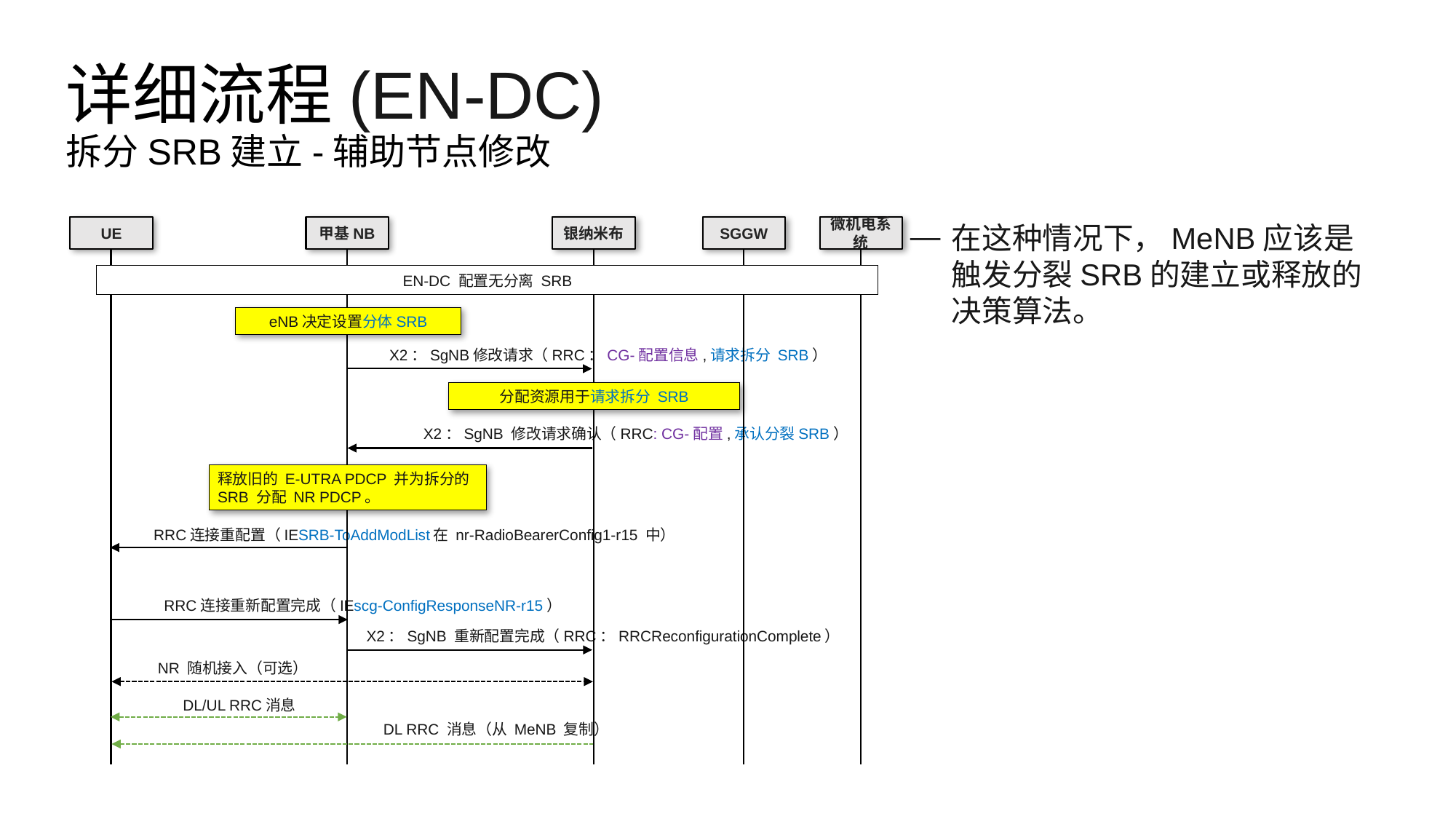

# 详细流程(EN-DC) 拆分SRB建立-辅助节点修改
在这种情况下，MeNB应该是触发分裂SRB的建立或释放的决策算法。
UE
甲基NB
银纳米布
SGGW
微机电系统
EN-DC 配置无分离 SRB
eNB决定设置分体SRB
X2：SgNB修改请求（RRC：CG-配置信息,请求拆分 SRB）
分配资源用于请求拆分 SRB
X2：SgNB 修改请求确认（RRC: CG-配置,承认分裂SRB）
释放旧的 E-UTRA PDCP 并为拆分的 SRB 分配 NR PDCP。
RRC连接重配置（IESRB-ToAddModList在 nr-RadioBearerConfig1-r15 中）
RRC连接重新配置完成（IEscg-ConfigResponseNR-r15）
X2：SgNB 重新配置完成（RRC：RRCReconfigurationComplete）
NR 随机接入（可选）
DL/UL RRC消息
DL RRC 消息（从 MeNB 复制）